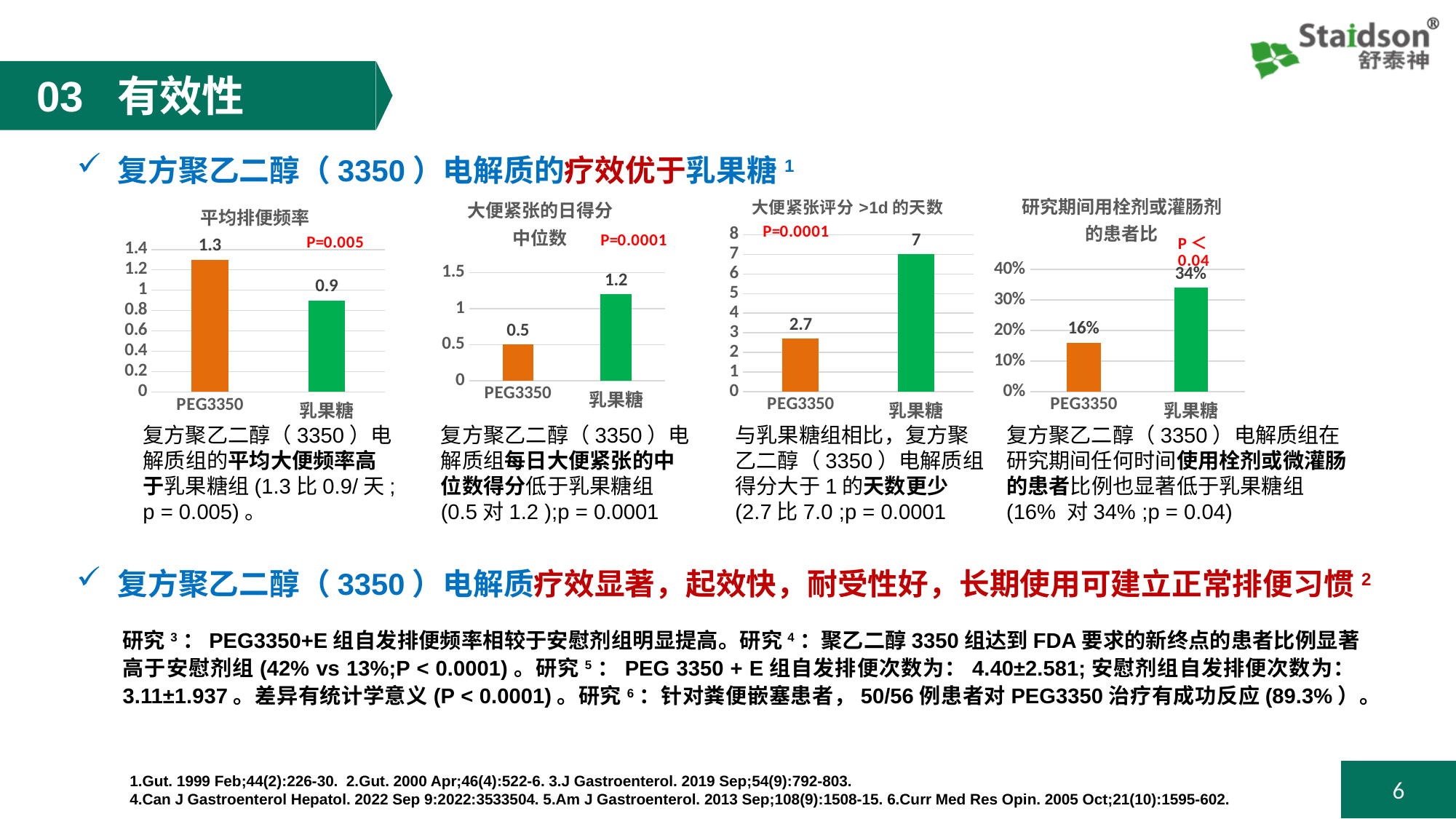

03  有效性
复方聚乙二醇（3350）电解质的疗效优于乳果糖1

### Chart: 大便紧张评分>1d的天数

| Category | 评分大于1得天数 |
|---|---|
| PEG3350 | 2.7 |
| 乳果糖 | 7.0 |

### Chart: 大便紧张的日得分
中位数

| Category | 大便拉伤得日得分中位数 |
|---|---|
| PEG3350 | 0.5 |
| 乳果糖 | 1.2 |

### Chart: 研究期间用栓剂或灌肠剂的患者比

| Category | 研究期间用栓剂或灌肠剂得患者比 |
|---|---|
| PEG3350 | 0.16 |
| 乳果糖 | 0.34 |

### Chart:

| Category | 平均排便频率 |
|---|---|
| PEG3350 | 1.3 |
| 乳果糖 | 0.9 |
复方聚乙二醇（3350）电解质组在研究期间任何时间使用栓剂或微灌肠的患者比例也显著低于乳果糖组(16% 对34% ;p = 0.04)
复方聚乙二醇（3350）电解质组的平均大便频率高于乳果糖组(1.3比0.9/天;
p = 0.005)。

复方聚乙二醇（3350）电解质组每日大便紧张的中位数得分低于乳果糖组(0.5对1.2 );p = 0.0001
与乳果糖组相比，复方聚乙二醇（3350）电解质组得分大于1的天数更少(2.7比7.0 ;p = 0.0001
复方聚乙二醇（3350）电解质疗效显著，起效快，耐受性好，长期使用可建立正常排便习惯2

研究3：PEG3350+E组自发排便频率相较于安慰剂组明显提高。研究4：聚乙二醇3350组达到FDA要求的新终点的患者比例显著高于安慰剂组(42% vs 13%;P < 0.0001)。研究5：PEG 3350 + E组自发排便次数为：4.40±2.581;安慰剂组自发排便次数为：3.11±1.937。差异有统计学意义(P < 0.0001)。研究6：针对粪便嵌塞患者，50/56例患者对PEG3350治疗有成功反应(89.3%）。
1.Gut. 1999 Feb;44(2):226-30.  2.Gut. 2000 Apr;46(4):522-6. 3.J Gastroenterol. 2019 Sep;54(9):792-803.
4.Can J Gastroenterol Hepatol. 2022 Sep 9:2022:3533504. 5.Am J Gastroenterol. 2013 Sep;108(9):1508-15. 6.Curr Med Res Opin. 2005 Oct;21(10):1595-602.